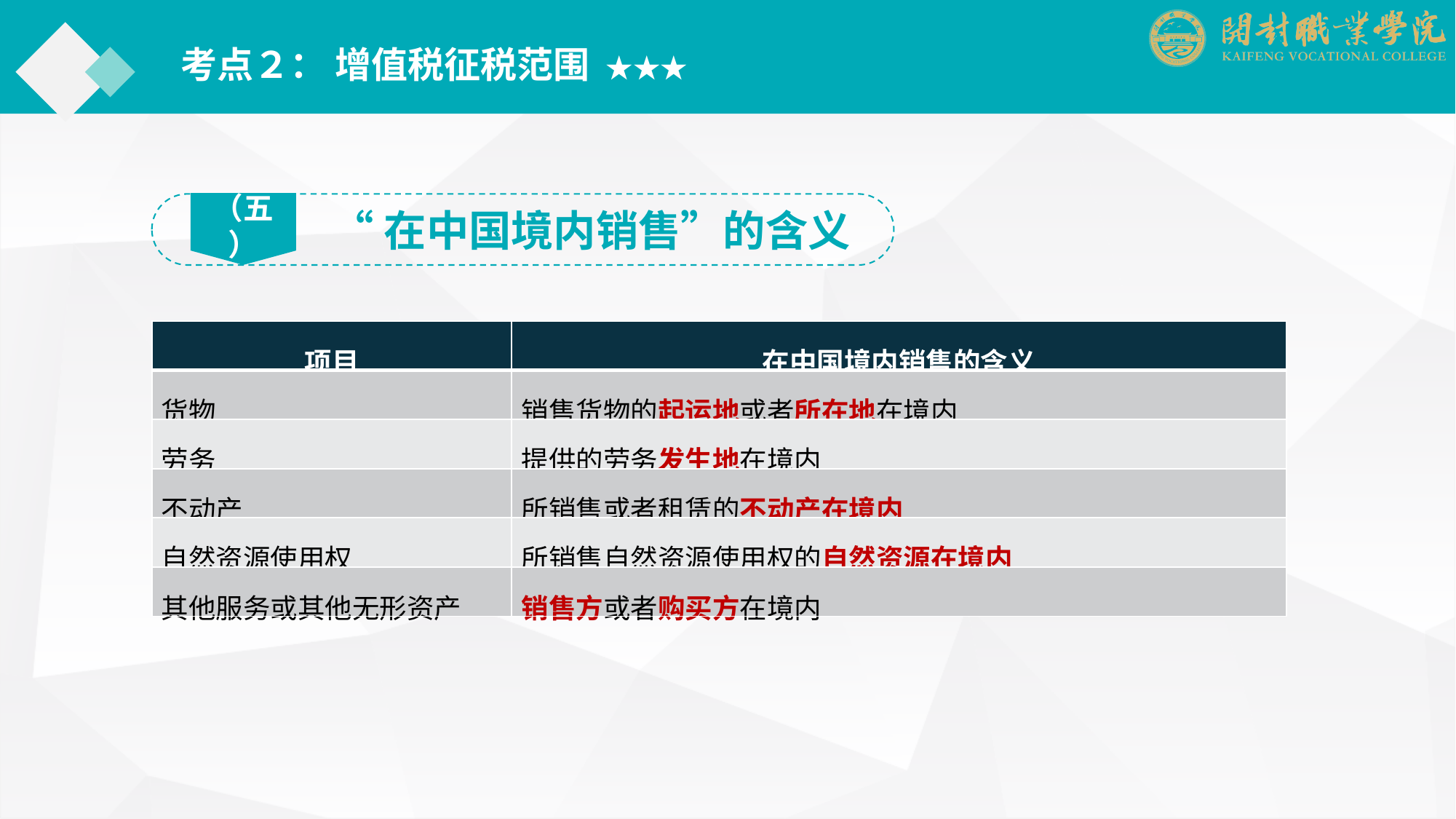

考点２： 增值税征税范围  ★★★
（五）

“在中国境内销售”的含义
| 项目 | 在中国境内销售的含义 |
| --- | --- |
| 货物 | 销售货物的起运地或者所在地在境内 |
| 劳务 | 提供的劳务发生地在境内 |
| 不动产 | 所销售或者租赁的不动产在境内 |
| 自然资源使用权 | 所销售自然资源使用权的自然资源在境内 |
| 其他服务或其他无形资产 | 销售方或者购买方在境内 |